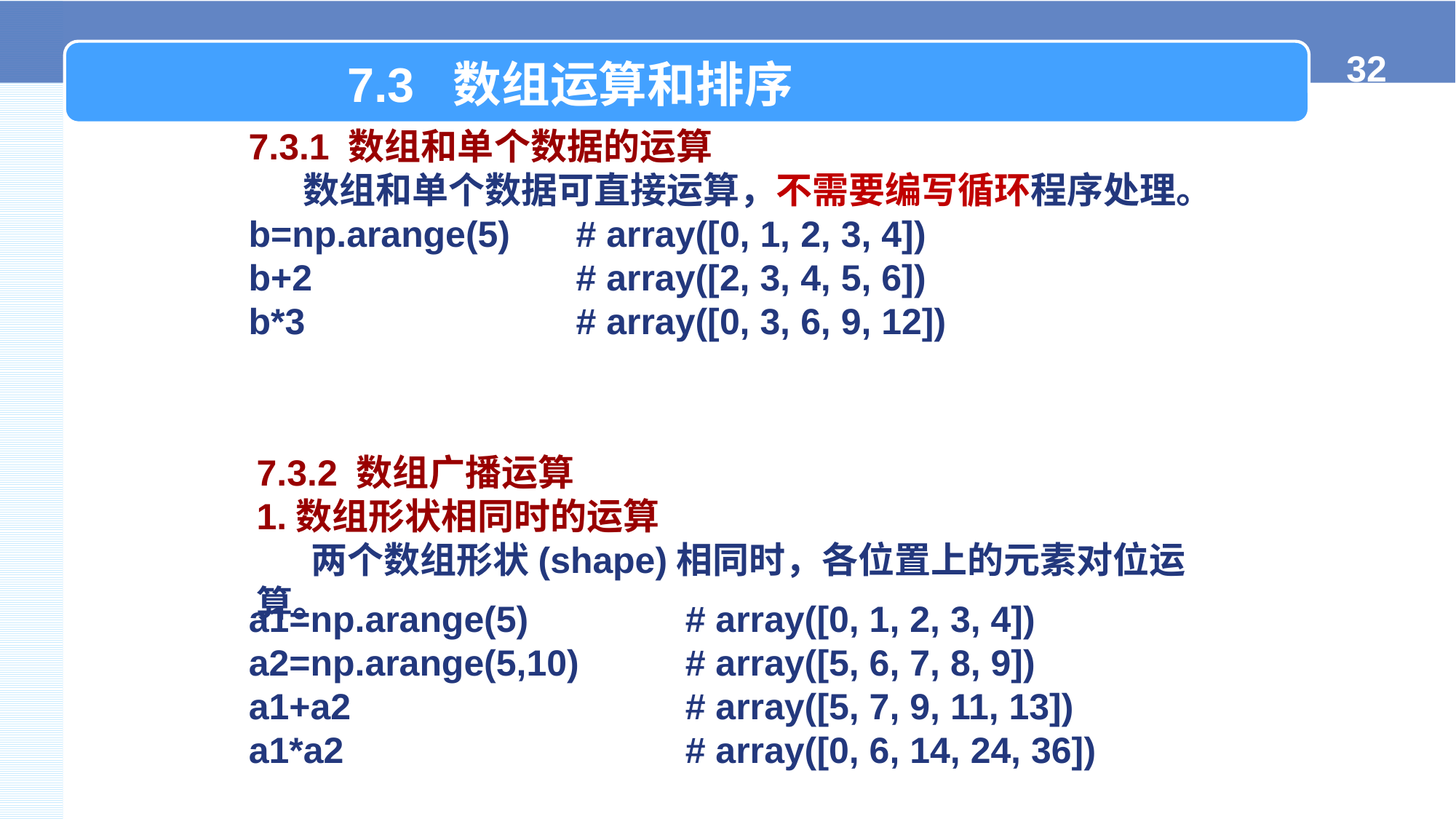

7.3  数组运算和排序
7.3.1 数组和单个数据的运算
数组和单个数据可直接运算，不需要编写循环程序处理。
b=np.arange(5)     	# array([0, 1, 2, 3, 4])
b+2 			# array([2, 3, 4, 5, 6])
b*3			# array([0, 3, 6, 9, 12])

7.3.2 数组广播运算
1.数组形状相同时的运算
两个数组形状(shape)相同时，各位置上的元素对位运算。

a1=np.arange(5)      	# array([0, 1, 2, 3, 4])
a2=np.arange(5,10)	# array([5, 6, 7, 8, 9])
a1+a2				# array([5, 7, 9, 11, 13])
a1*a2				# array([0, 6, 14, 24, 36])